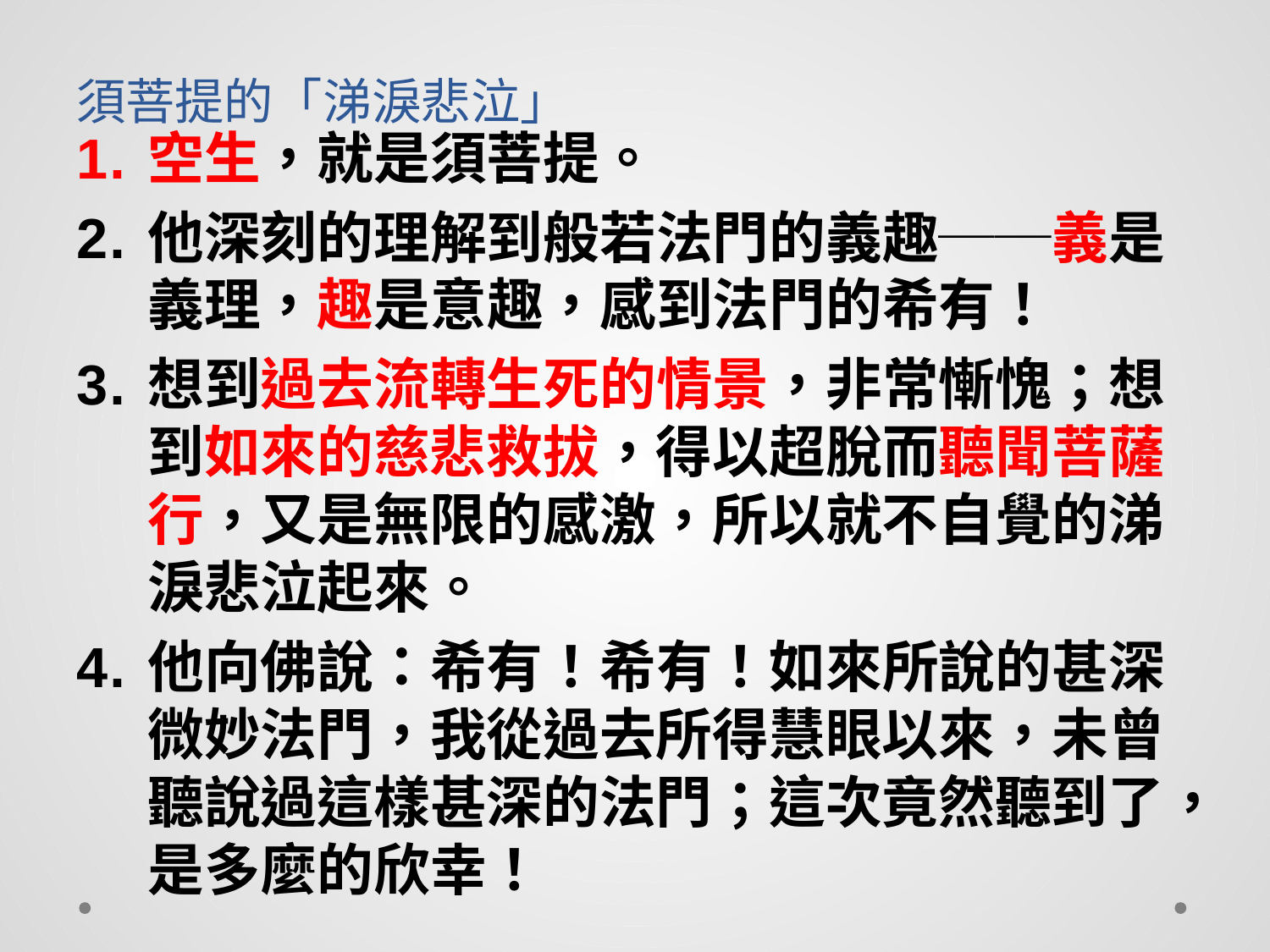

# 須菩提的「涕淚悲泣」
空生，就是須菩提。
他深刻的理解到般若法門的義趣──義是義理，趣是意趣，感到法門的希有！
想到過去流轉生死的情景，非常慚愧；想到如來的慈悲救拔，得以超脫而聽聞菩薩行，又是無限的感激，所以就不自覺的涕淚悲泣起來。
他向佛說：希有！希有！如來所說的甚深微妙法門，我從過去所得慧眼以來，未曾聽說過這樣甚深的法門；這次竟然聽到了，是多麼的欣幸！